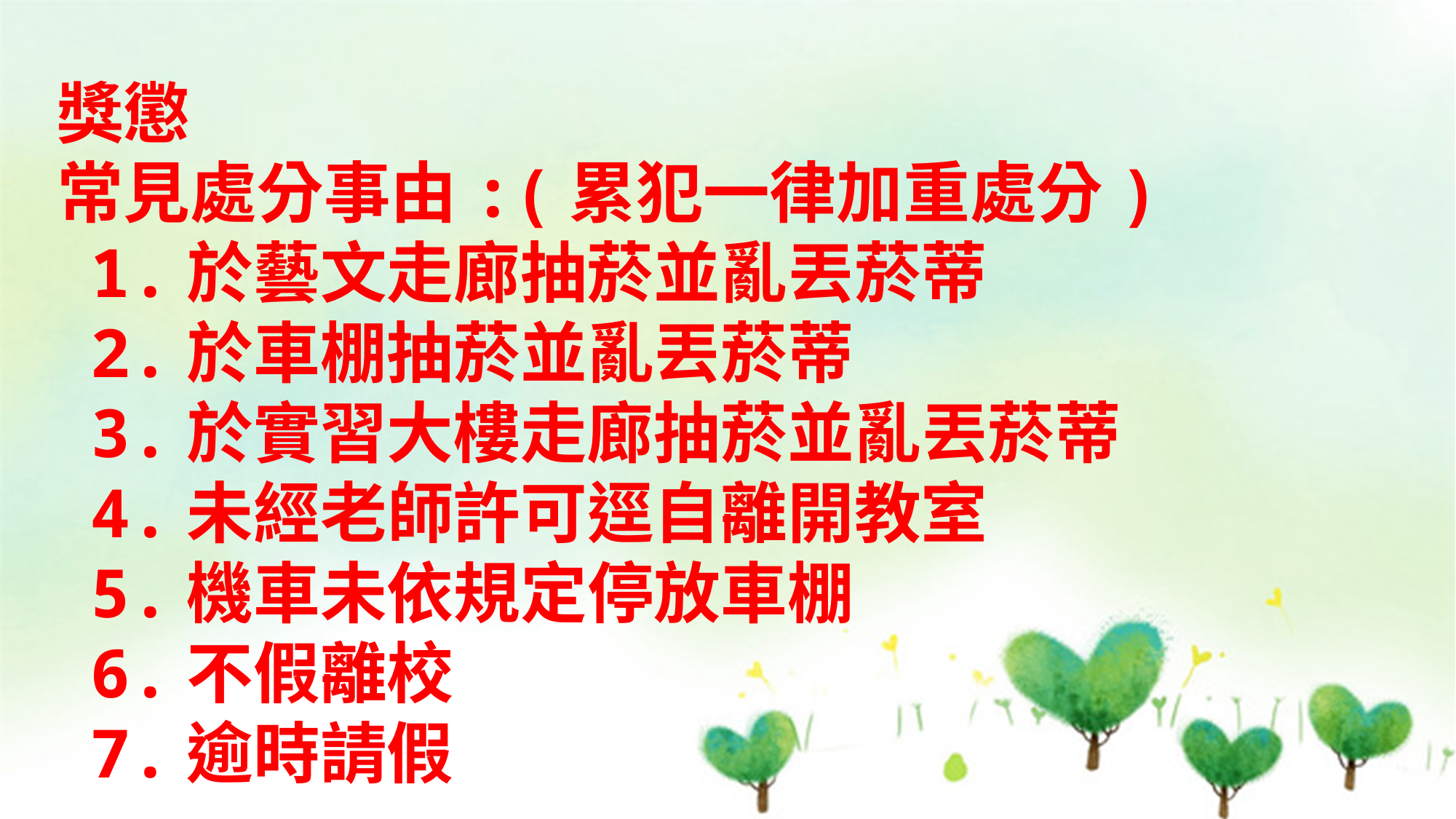

獎懲
  常見處分事由:(累犯一律加重處分)
  1.於藝文走廊抽菸並亂丟菸蒂
  2.於車棚抽菸並亂丟菸蒂
  3.於實習大樓走廊抽菸並亂丟菸蒂
  4.未經老師許可逕自離開教室
  5.機車未依規定停放車棚
  6.不假離校
  7.逾時請假